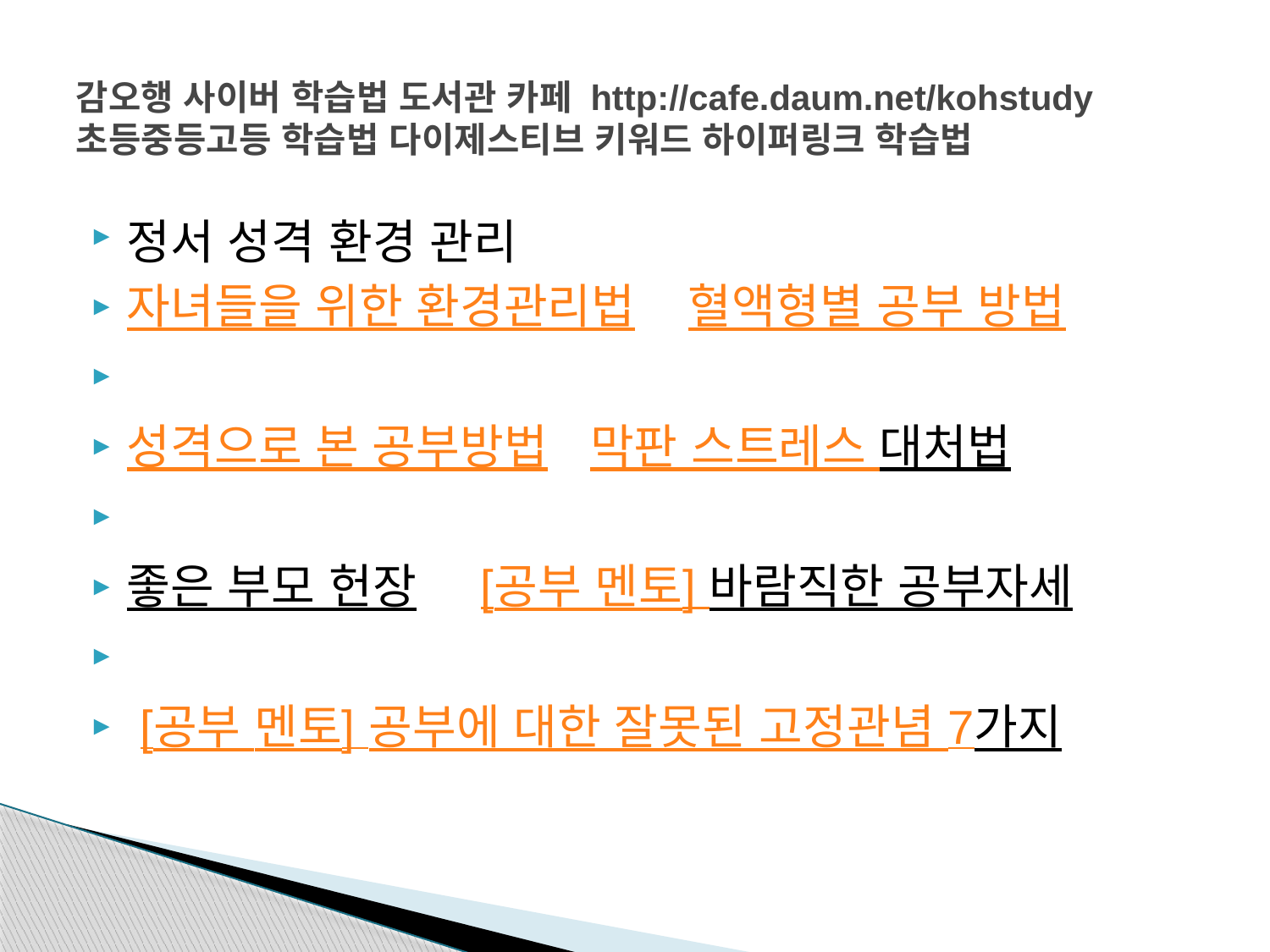

# 감오행 사이버 학습법 도서관 카페 http://cafe.daum.net/kohstudy 초등중등고등 학습법 다이제스티브 키워드 하이퍼링크 학습법
정서 성격 환경 관리
자녀들을 위한 환경관리법     혈액형별 공부 방법

성격으로 본 공부방법    막판 스트레스 대처법

좋은 부모 헌장     [공부 멘토] 바람직한 공부자세

 [공부 멘토] 공부에 대한 잘못된 고정관념 7가지